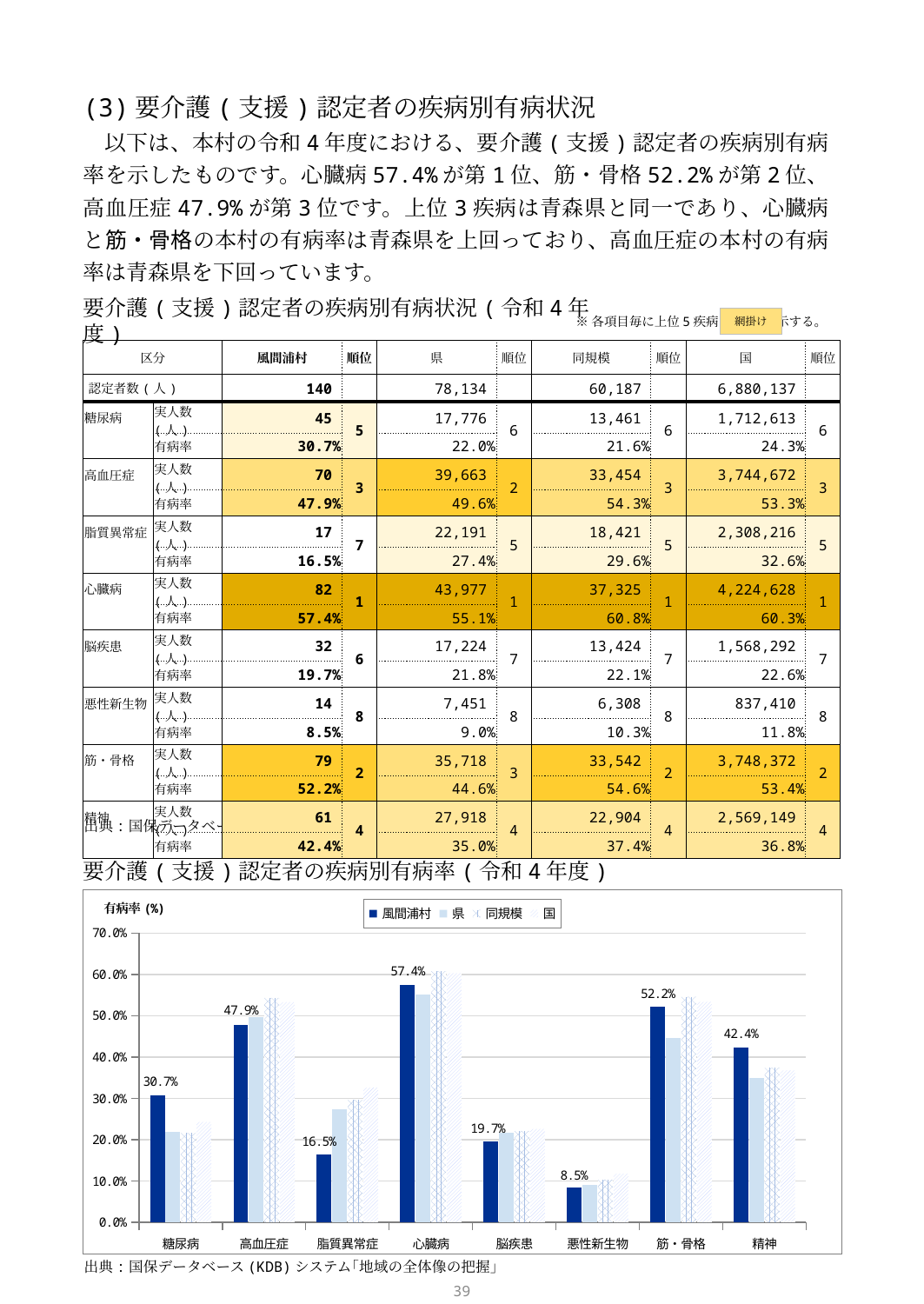

(3)要介護(支援)認定者の疾病別有病状況
　以下は、本村の令和4年度における、要介護(支援)認定者の疾病別有病率を示したものです。心臓病57.4%が第1位、筋・骨格52.2%が第2位、高血圧症47.9%が第3位です。上位3疾病は青森県と同一であり、心臓病と筋・骨格の本村の有病率は青森県を上回っており、高血圧症の本村の有病率は青森県を下回っています。

※各項目毎に上位5疾病を          表示する。
要介護(支援)認定者の疾病別有病状況(令和4年度)
網掛け
| 区分 |  | 風間浦村 | 順位 | 県 | 順位 | 同規模 | 順位 | 国 | 順位 |
| --- | --- | --- | --- | --- | --- | --- | --- | --- | --- |
| 認定者数(人) |  | 140 |  | 78,134 |  | 60,187 |  | 6,880,137 |  |
| 糖尿病 | 実人数(人) | 45 | 5 | 17,776 | 6 | 13,461 | 6 | 1,712,613 | 6 |
|  | 有病率 | 30.7% |  | 22.0% |  | 21.6% |  | 24.3% |  |
| 高血圧症 | 実人数(人) | 70 | 3 | 39,663 | 2 | 33,454 | 3 | 3,744,672 | 3 |
|  | 有病率 | 47.9% |  | 49.6% |  | 54.3% |  | 53.3% |  |
| 脂質異常症 | 実人数(人) | 17 | 7 | 22,191 | 5 | 18,421 | 5 | 2,308,216 | 5 |
|  | 有病率 | 16.5% |  | 27.4% |  | 29.6% |  | 32.6% |  |
| 心臓病 | 実人数(人) | 82 | 1 | 43,977 | 1 | 37,325 | 1 | 4,224,628 | 1 |
|  | 有病率 | 57.4% |  | 55.1% |  | 60.8% |  | 60.3% |  |
| 脳疾患 | 実人数(人) | 32 | 6 | 17,224 | 7 | 13,424 | 7 | 1,568,292 | 7 |
|  | 有病率 | 19.7% |  | 21.8% |  | 22.1% |  | 22.6% |  |
| 悪性新生物 | 実人数(人) | 14 | 8 | 7,451 | 8 | 6,308 | 8 | 837,410 | 8 |
|  | 有病率 | 8.5% |  | 9.0% |  | 10.3% |  | 11.8% |  |
| 筋・骨格 | 実人数(人) | 79 | 2 | 35,718 | 3 | 33,542 | 2 | 3,748,372 | 2 |
|  | 有病率 | 52.2% |  | 44.6% |  | 54.6% |  | 53.4% |  |
| 精神 | 実人数(人) | 61 | 4 | 27,918 | 4 | 22,904 | 4 | 2,569,149 | 4 |
|  | 有病率 | 42.4% |  | 35.0% |  | 37.4% |  | 36.8% |  |
出典:国保データベース(KDB)システム｢地域の全体像の把握｣
要介護(支援)認定者の疾病別有病率(令和4年度)

### Chart

| Category | 風間浦村 | 県 | 同規模 | 国 |
|---|---|---|---|---|
| 糖尿病 | 0.307 | 0.22 | 0.21600000000000003 | 0.243 |
| 高血圧症 | 0.479 | 0.496 | 0.5429999999999999 | 0.5329999999999999 |
| 脂質異常症 | 0.165 | 0.27399999999999997 | 0.29600000000000004 | 0.326 |
| 心臓病 | 0.574 | 0.551 | 0.608 | 0.603 |
| 脳疾患 | 0.19699999999999998 | 0.218 | 0.221 | 0.226 |
| 悪性新生物 | 0.085 | 0.09 | 0.10300000000000001 | 0.11800000000000001 |
| 筋・骨格 | 0.522 | 0.446 | 0.546 | 0.534 |
| 精神 | 0.424 | 0.35 | 0.374 | 0.368 |
出典:国保データベース(KDB)システム｢地域の全体像の把握｣
39